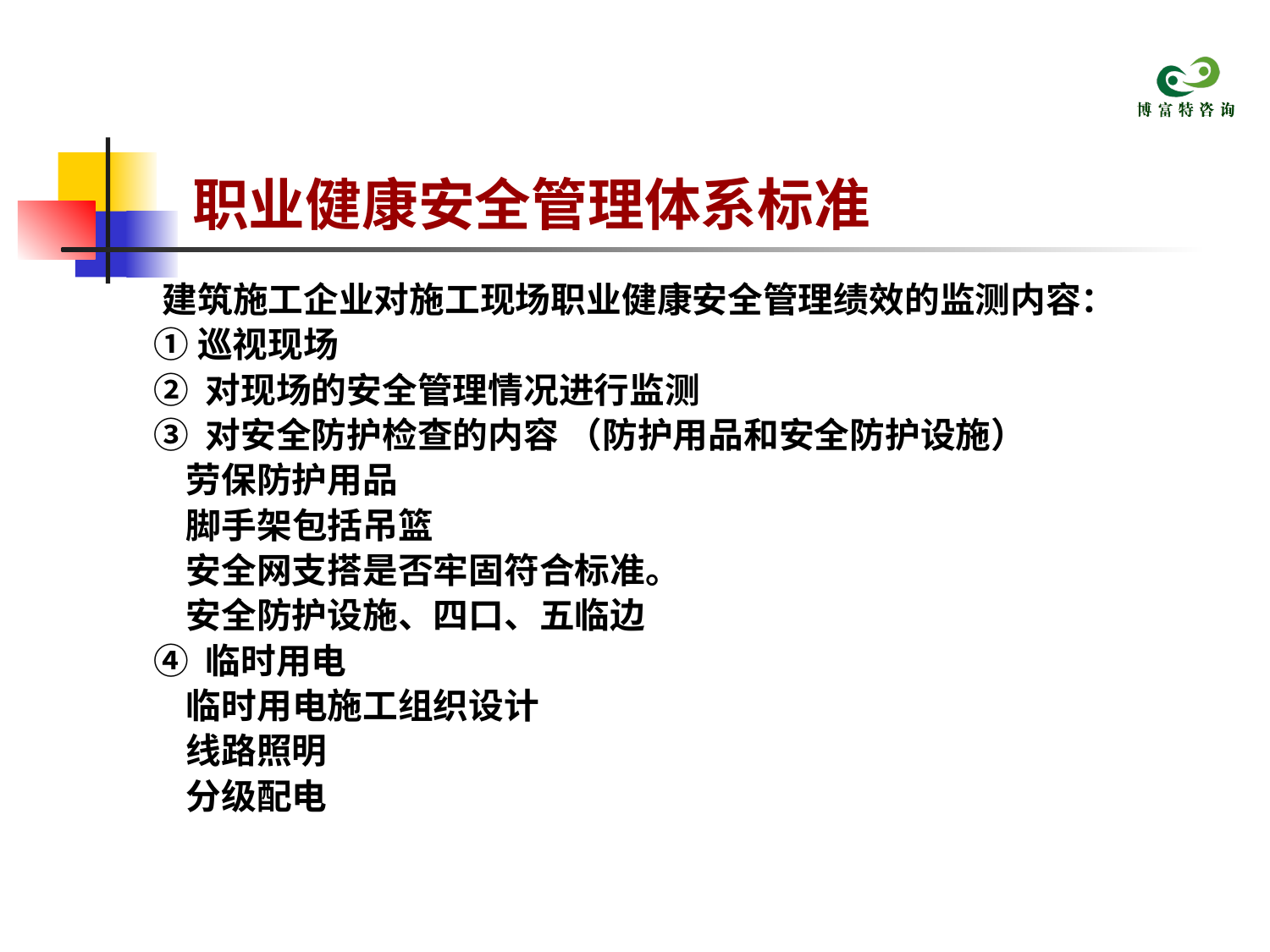

# 职业健康安全管理体系标准
  建筑施工企业对施工现场职业健康安全管理绩效的监测内容：
  ①巡视现场
  ② 对现场的安全管理情况进行监测
  ③ 对安全防护检查的内容 （防护用品和安全防护设施）
     劳保防护用品
     脚手架包括吊篮
     安全网支搭是否牢固符合标准。
     安全防护设施、四口、五临边
  ④ 临时用电
     临时用电施工组织设计
     线路照明
     分级配电

138